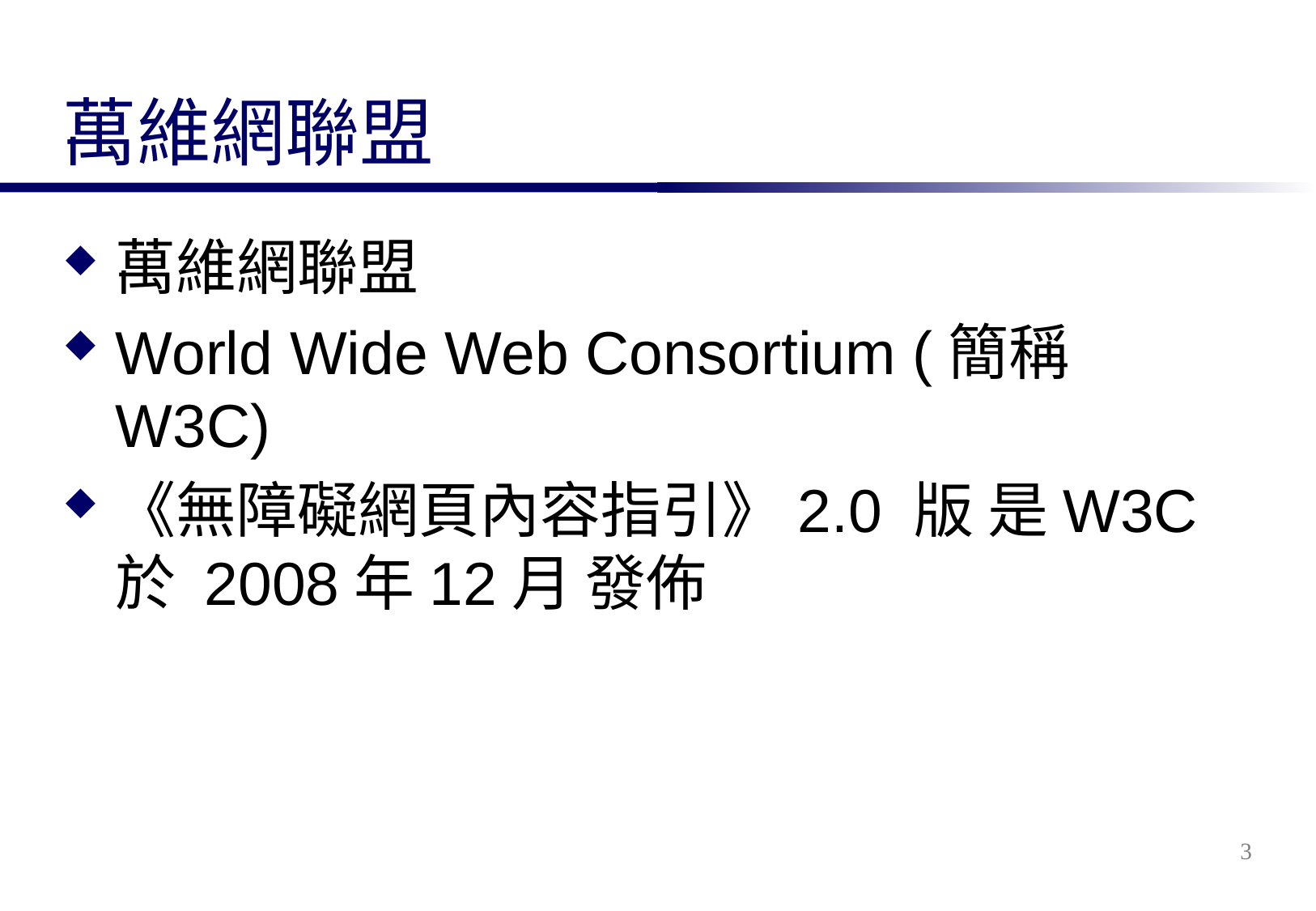

# 萬維網聯盟
萬維網聯盟
World Wide Web Consortium (簡稱 W3C)
《無障礙網頁內容指引》2.0 版 是W3C 於 2008年12月 發佈
3